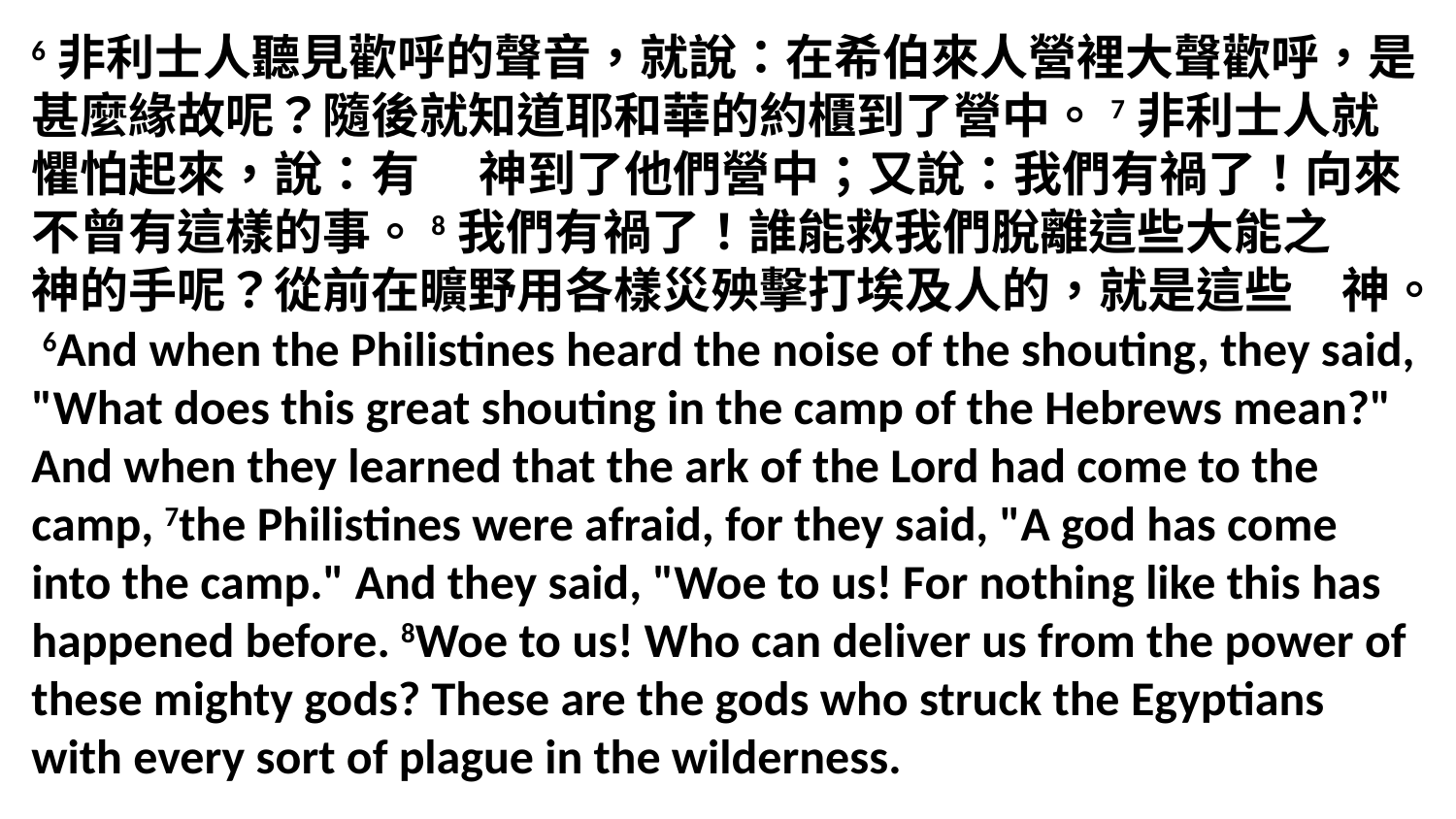

6非利士人聽見歡呼的聲音，就說：在希伯來人營裡大聲歡呼，是甚麼緣故呢？隨後就知道耶和華的約櫃到了營中。7非利士人就懼怕起來，說：有　 神到了他們營中；又說：我們有禍了！向來不曾有這樣的事。8我們有禍了！誰能救我們脫離這些大能之　 神的手呢？從前在曠野用各樣災殃擊打埃及人的，就是這些　神。
 6And when the Philistines heard the noise of the shouting, they said, "What does this great shouting in the camp of the Hebrews mean?" And when they learned that the ark of the Lord had come to the camp, 7the Philistines were afraid, for they said, "A god has come into the camp." And they said, "Woe to us! For nothing like this has happened before. 8Woe to us! Who can deliver us from the power of these mighty gods? These are the gods who struck the Egyptians with every sort of plague in the wilderness.